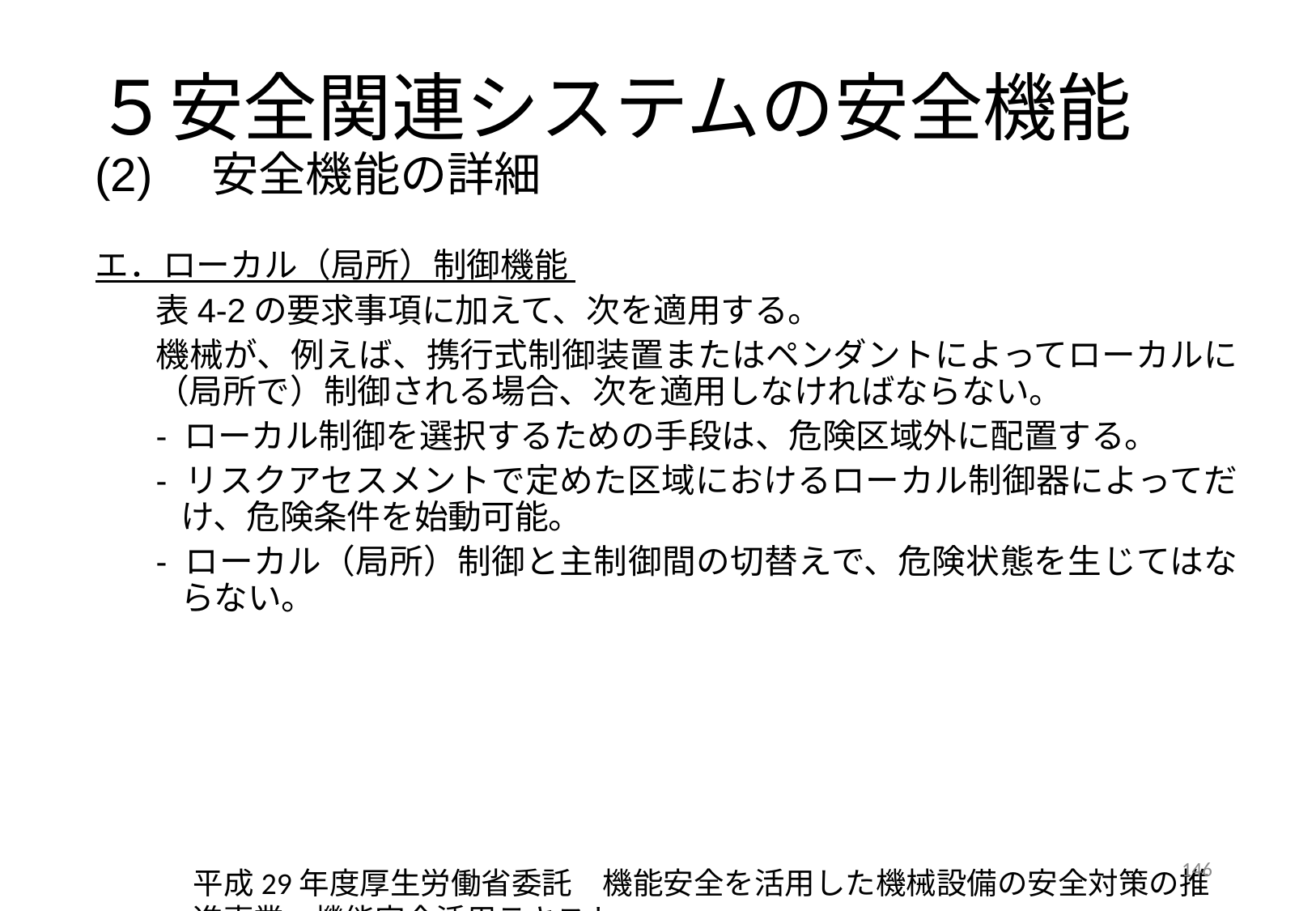

# ５安全関連システムの安全機能 (2)　安全機能の詳細
エ．ローカル（局所）制御機能
表4-2の要求事項に加えて、次を適用する。
機械が、例えば、携行式制御装置またはペンダントによってローカルに（局所で）制御される場合、次を適用しなければならない。
- ローカル制御を選択するための手段は、危険区域外に配置する。
- リスクアセスメントで定めた区域におけるローカル制御器によってだけ、危険条件を始動可能。
- ローカル（局所）制御と主制御間の切替えで、危険状態を生じてはならない。
146
平成29年度厚生労働省委託　機能安全を活用した機械設備の安全対策の推進事業　機能安全活用テキスト